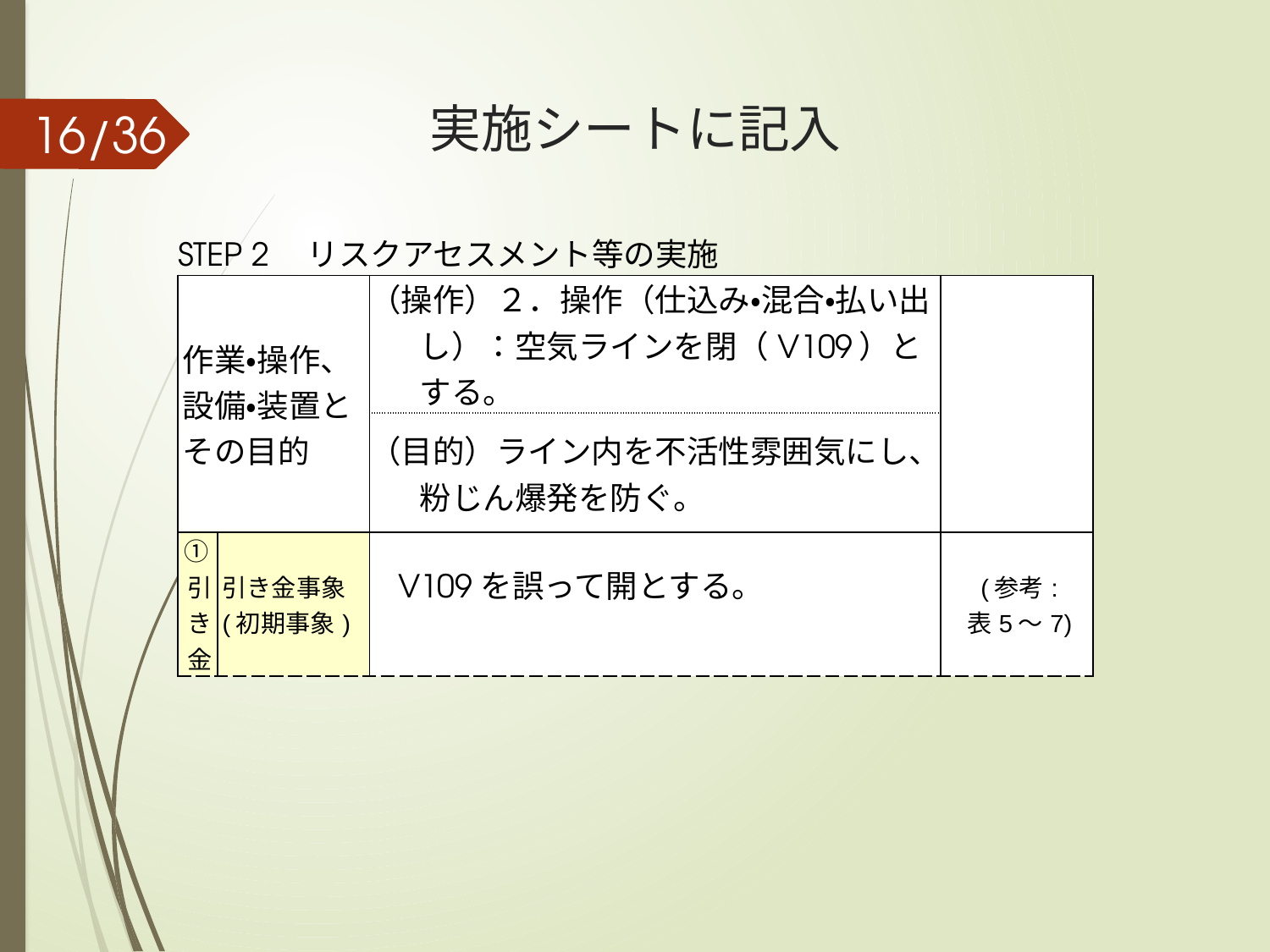

実施シートに記入
| STEP 2　リスクアセスメント等の実施 |  |  |  |
| --- | --- | --- | --- |
| 作業・操作、設備・装置とその目的 |  | （操作）２．操作（仕込み・混合・払い出し）：空気ラインを閉（V109）とする。 |  |
|  |  | （目的）ライン内を不活性雰囲気にし、粉じん爆発を防ぐ。 |  |
| ①引き金 | 引き金事象 (初期事象) |  | (参考: 表5～7) |
V109を誤って開とする。